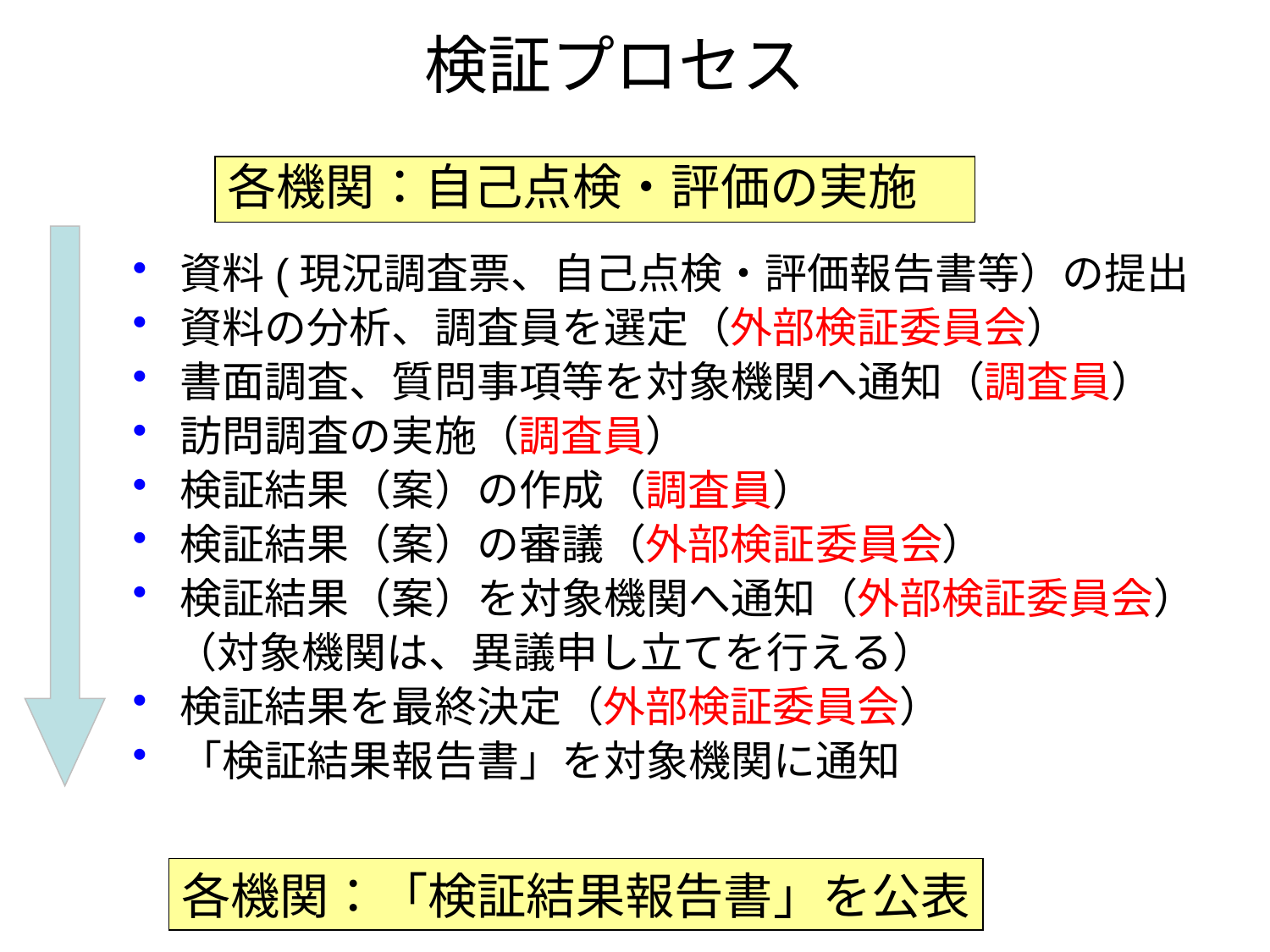

# 検証プロセス

各機関：自己点検・評価の実施

資料(現況調査票、自己点検・評価報告書等）の提出
資料の分析、調査員を選定（外部検証委員会）
書面調査、質問事項等を対象機関へ通知（調査員）
訪問調査の実施（調査員）
検証結果（案）の作成（調査員）
検証結果（案）の審議（外部検証委員会）
検証結果（案）を対象機関へ通知（外部検証委員会）
　（対象機関は、異議申し立てを行える）
検証結果を最終決定（外部検証委員会）
「検証結果報告書」を対象機関に通知

各機関：「検証結果報告書」を公表